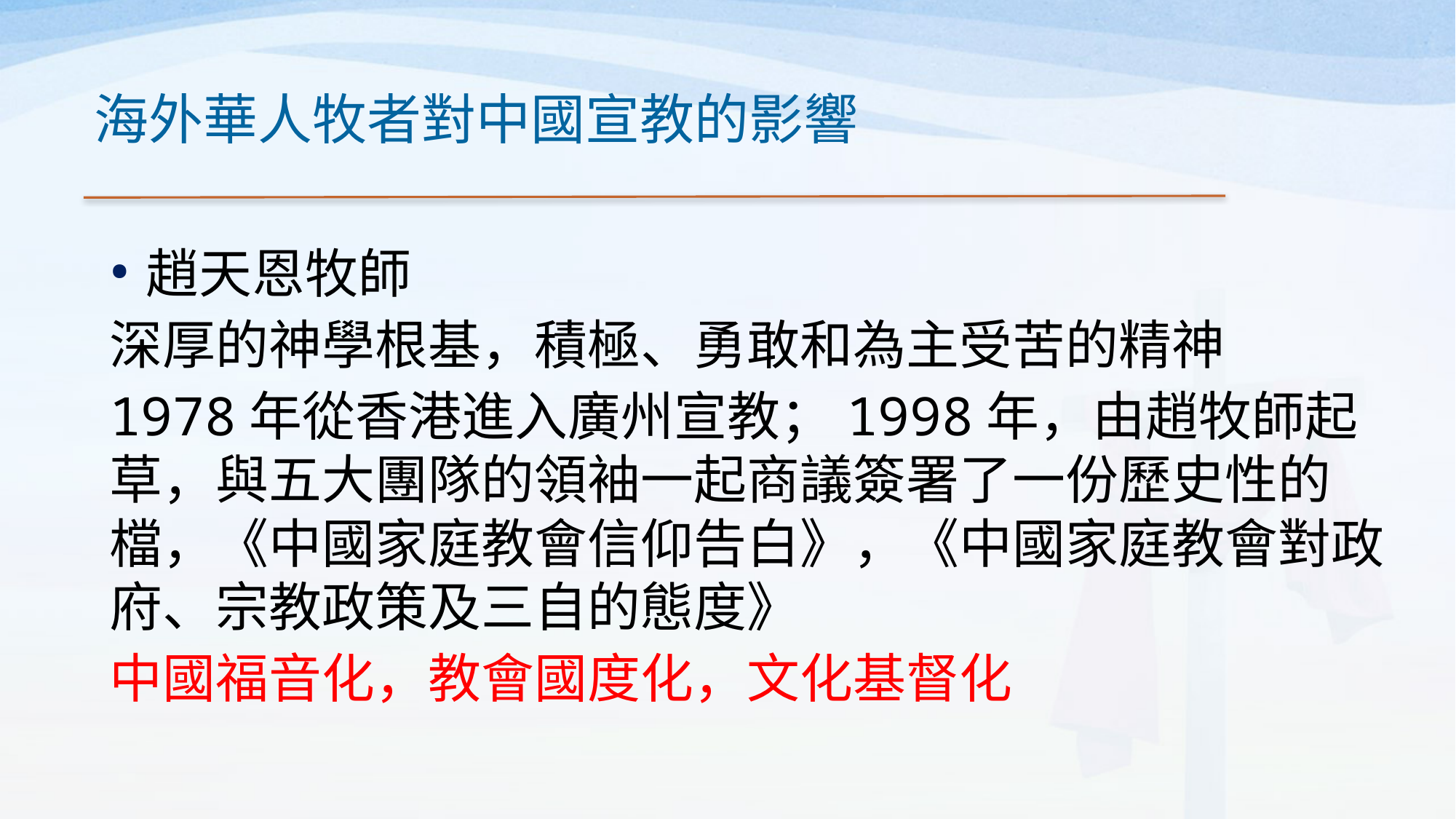

海外華人牧者對中國宣教的影響

趙天恩牧師
深厚的神學根基，積極、勇敢和為主受苦的精神
1978年從香港進入廣州宣教；1998年，由趙牧師起草，與五大團隊的領袖一起商議簽署了一份歷史性的檔，《中國家庭教會信仰告白》，《中國家庭教會對政府、宗教政策及三自的態度》
中國福音化，教會國度化，文化基督化